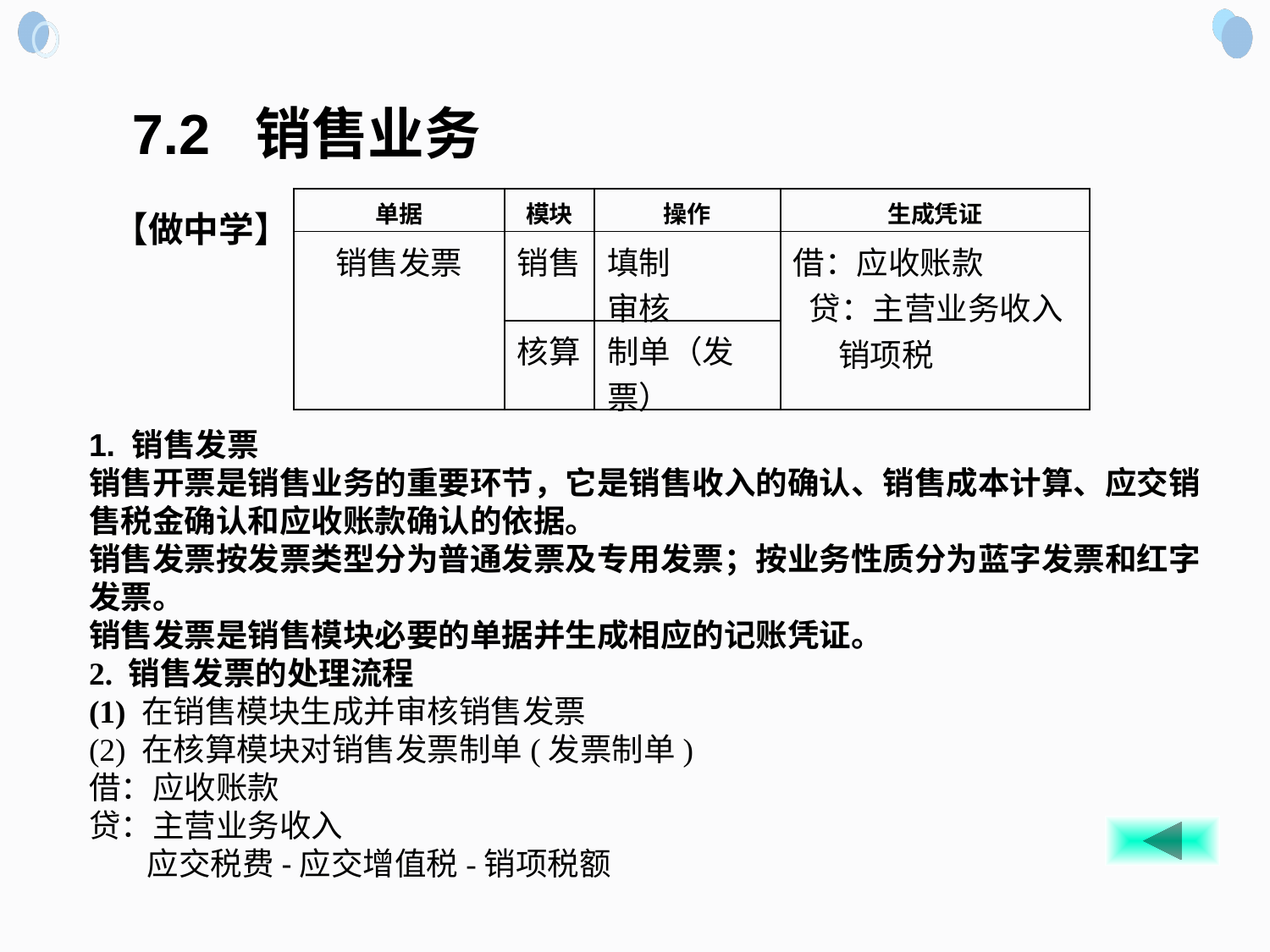

7.2  销售业务
| 单据 | 模块 | 操作 | 生成凭证 |
| --- | --- | --- | --- |
| 销售发票 | 销售 | 填制 审核 | 借：应收账款 贷：主营业务收入 销项税 |
|  | 核算 | 制单（发票） |  |
【做中学】
1. 销售发票销售开票是销售业务的重要环节，它是销售收入的确认、销售成本计算、应交销售税金确认和应收账款确认的依据。销售发票按发票类型分为普通发票及专用发票；按业务性质分为蓝字发票和红字发票。销售发票是销售模块必要的单据并生成相应的记账凭证。2. 销售发票的处理流程(1) 在销售模块生成并审核销售发票(2) 在核算模块对销售发票制单(发票制单)借：应收账款贷：主营业务收入       应交税费-应交增值税-销项税额